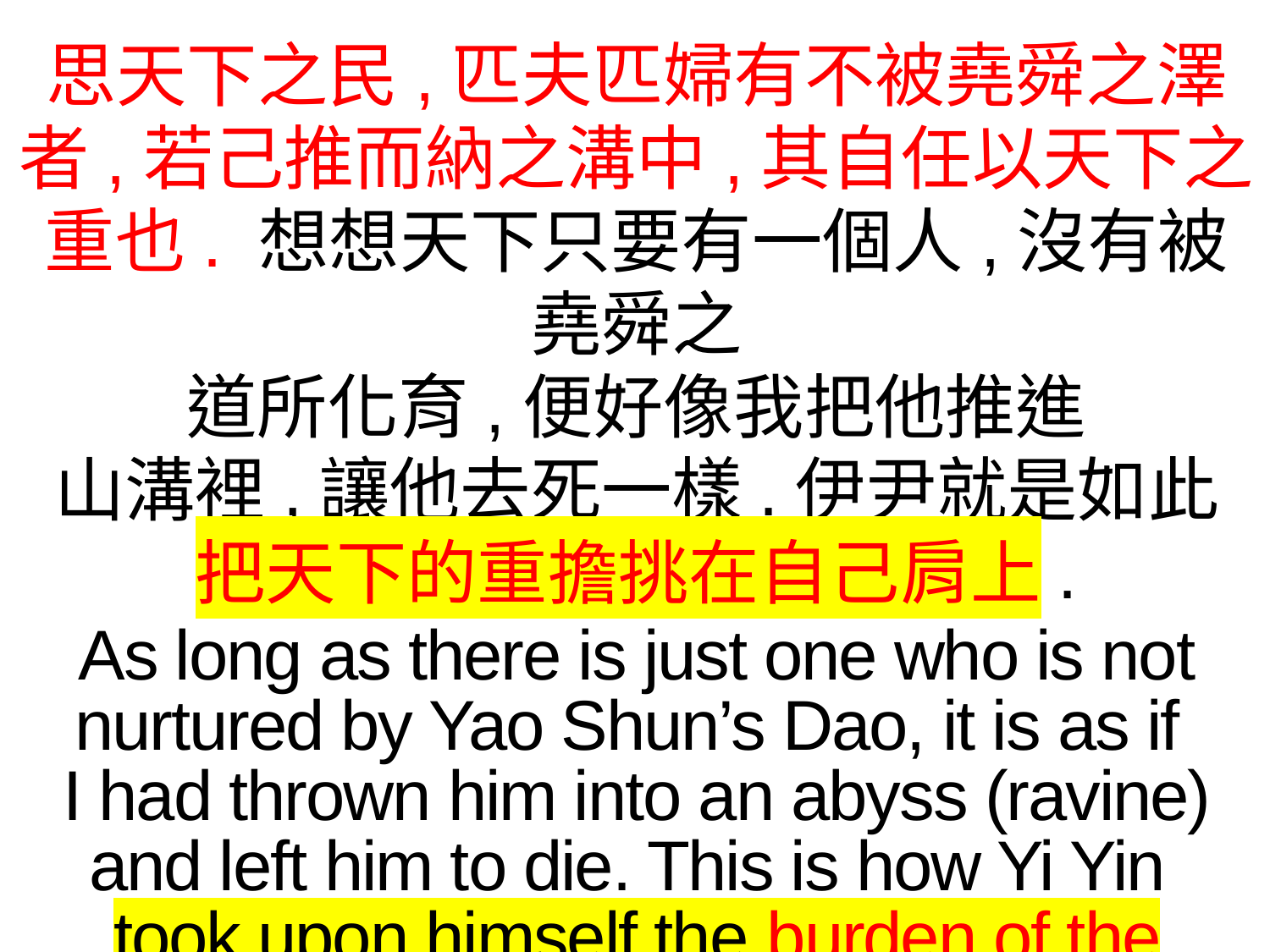

思天下之民,匹夫匹婦有不被堯舜之澤者,若己推而納之溝中,其自任以天下之重也. 想想天下只要有一個人,沒有被堯舜之
道所化育,便好像我把他推進
山溝裡,讓他去死一樣.伊尹就是如此
把天下的重擔挑在自己肩上.
As long as there is just one who is not nurtured by Yao Shun’s Dao, it is as if
I had thrown him into an abyss (ravine) and left him to die. This is how Yi Yin
took upon himself the burden of the world.